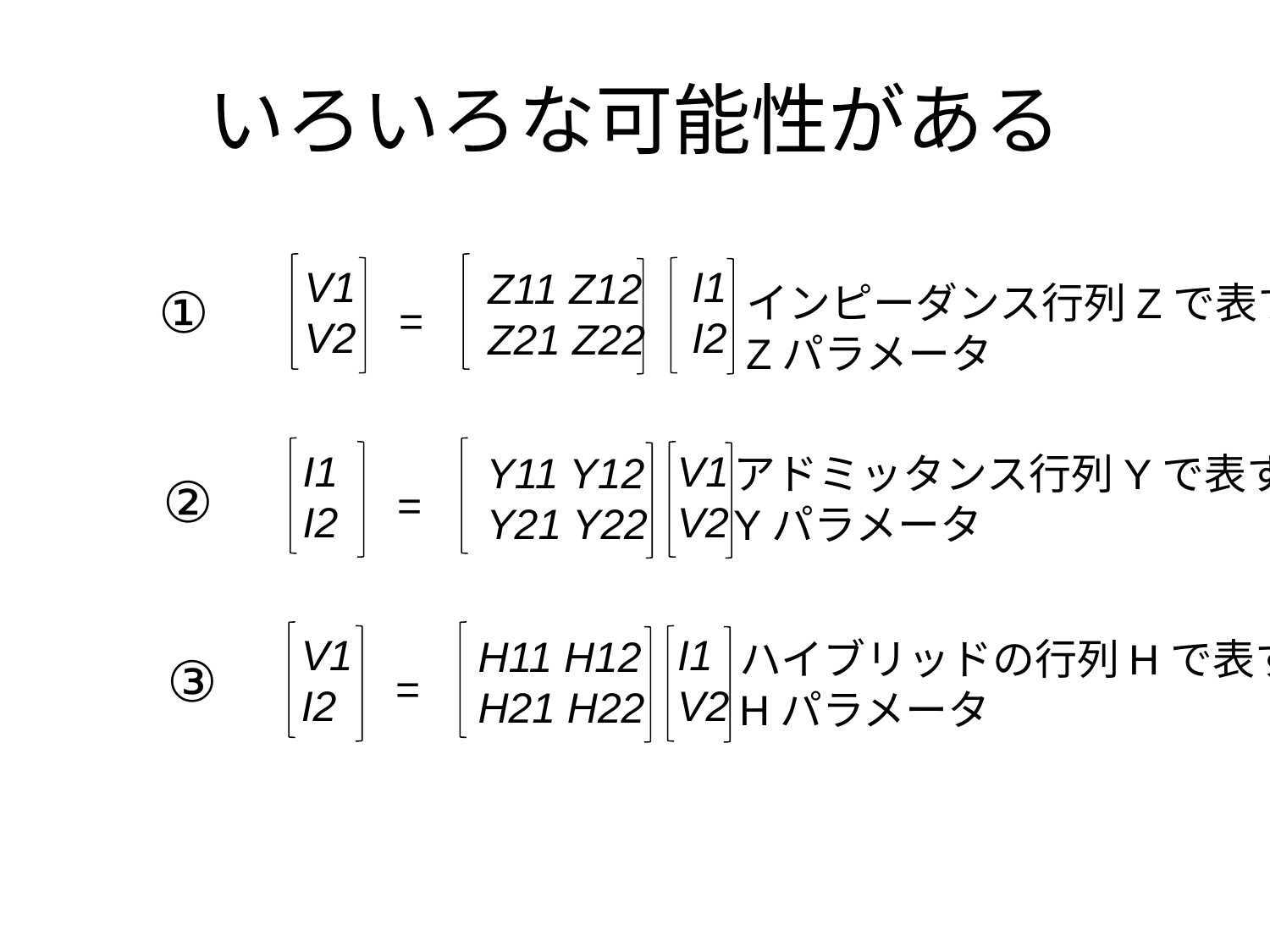

# いろいろな可能性がある

V1
V2

I1
I2
Z11 Z12
Z21 Z22

①
インピーダンス行列Zで表す
Zパラメータ
=

I1
I2

V1
V2
Y11 Y12
Y21 Y22
アドミッタンス行列Yで表す
Yパラメータ

②
=

V1
I2

I1
V2
H11 H12
H21 H22

ハイブリッドの行列Hで表す
Hパラメータ

③
=